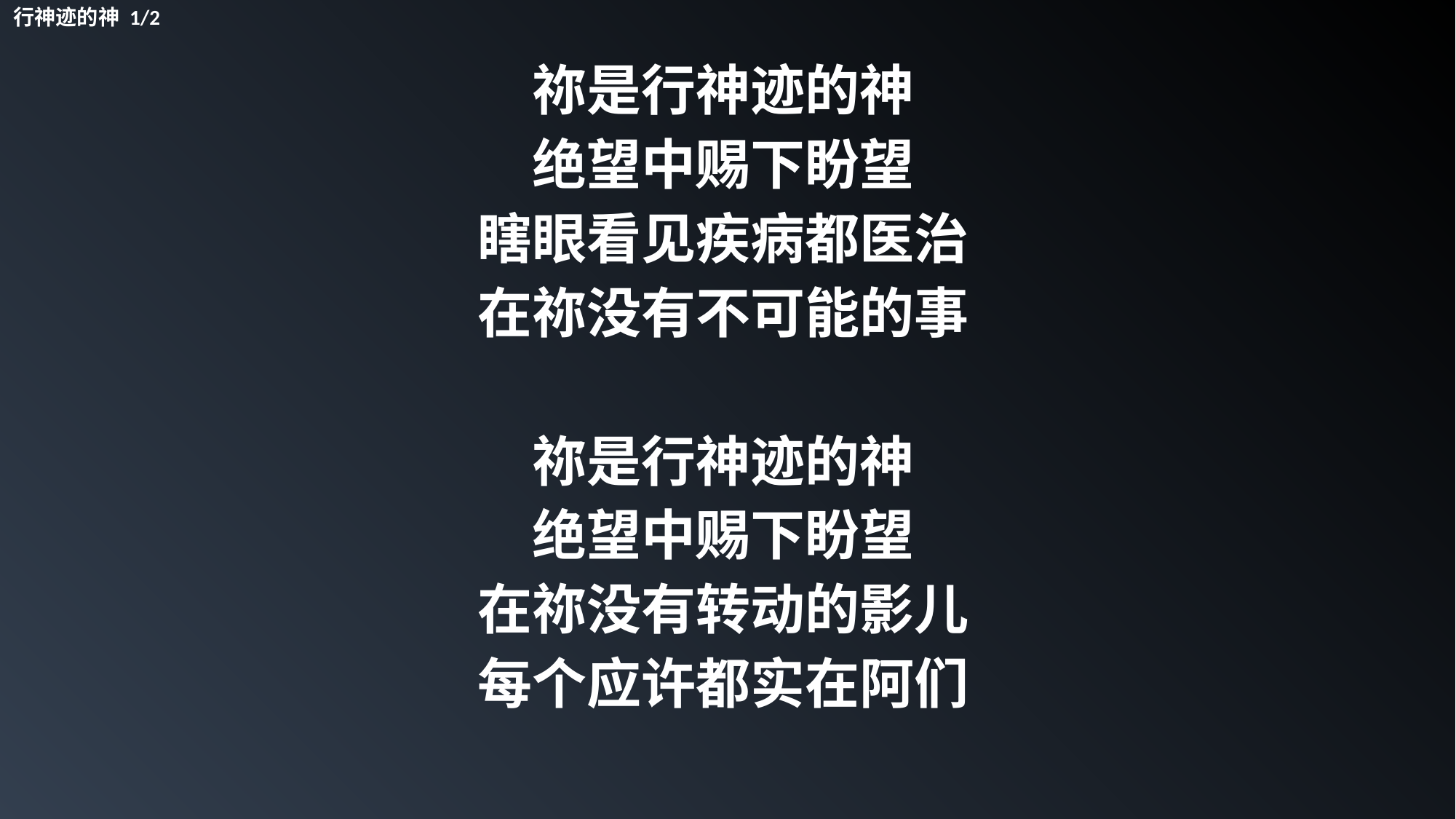

行神迹的神 1/2
祢是行神迹的神
绝望中赐下盼望
瞎眼看见疾病都医治
在祢没有不可能的事

祢是行神迹的神
绝望中赐下盼望
在祢没有转动的影儿
每个应许都实在阿们